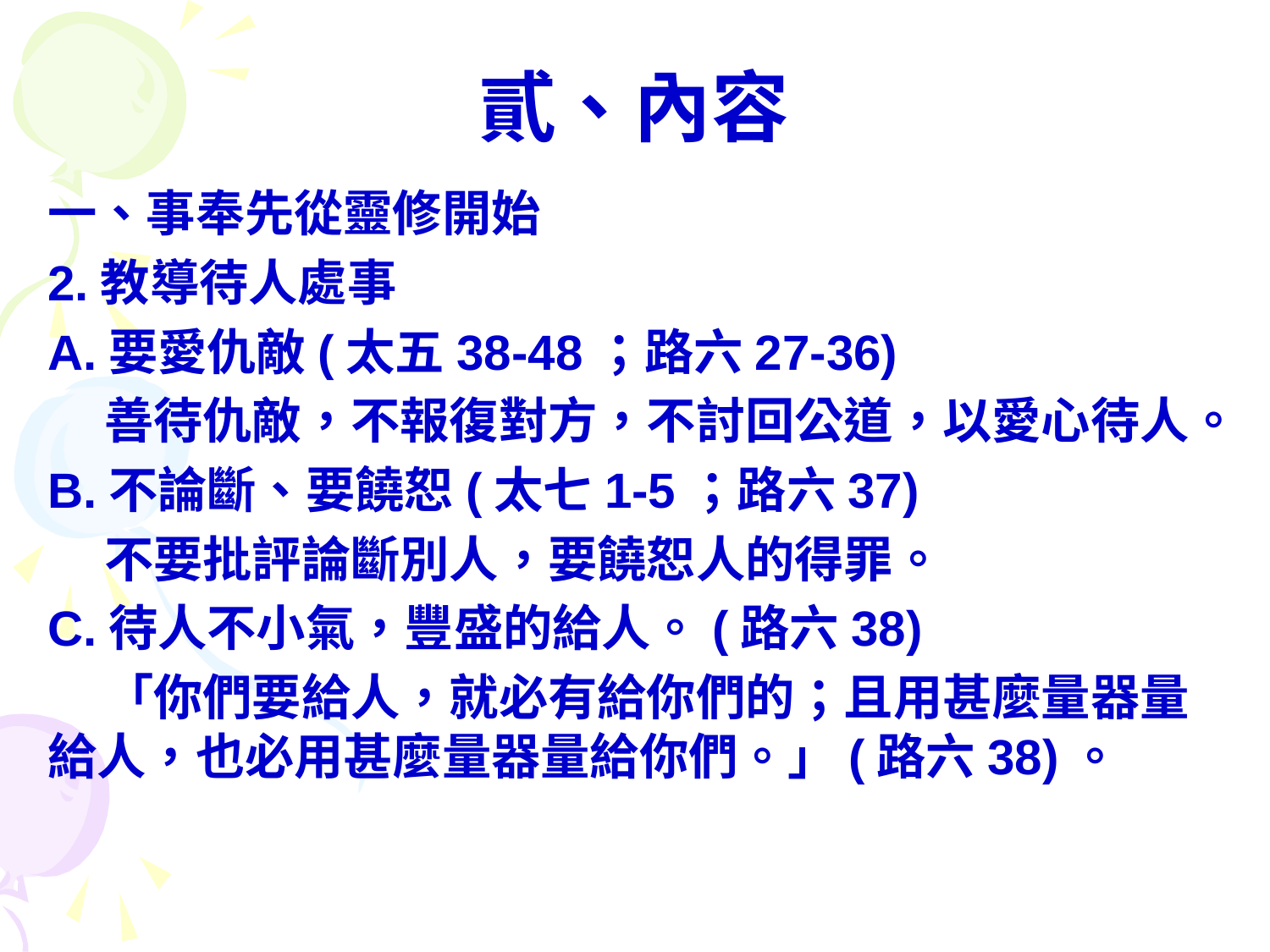

# 貳、內容
一、事奉先從靈修開始
2.教導待人處事
A.要愛仇敵(太五38-48；路六27-36)
    善待仇敵，不報復對方，不討回公道，以愛心待人。
B.不論斷、要饒恕(太七1-5；路六37)
    不要批評論斷別人，要饒恕人的得罪。
C.待人不小氣，豐盛的給人。(路六38)
    「你們要給人，就必有給你們的；且用甚麼量器量給人，也必用甚麼量器量給你們。」(路六38)。